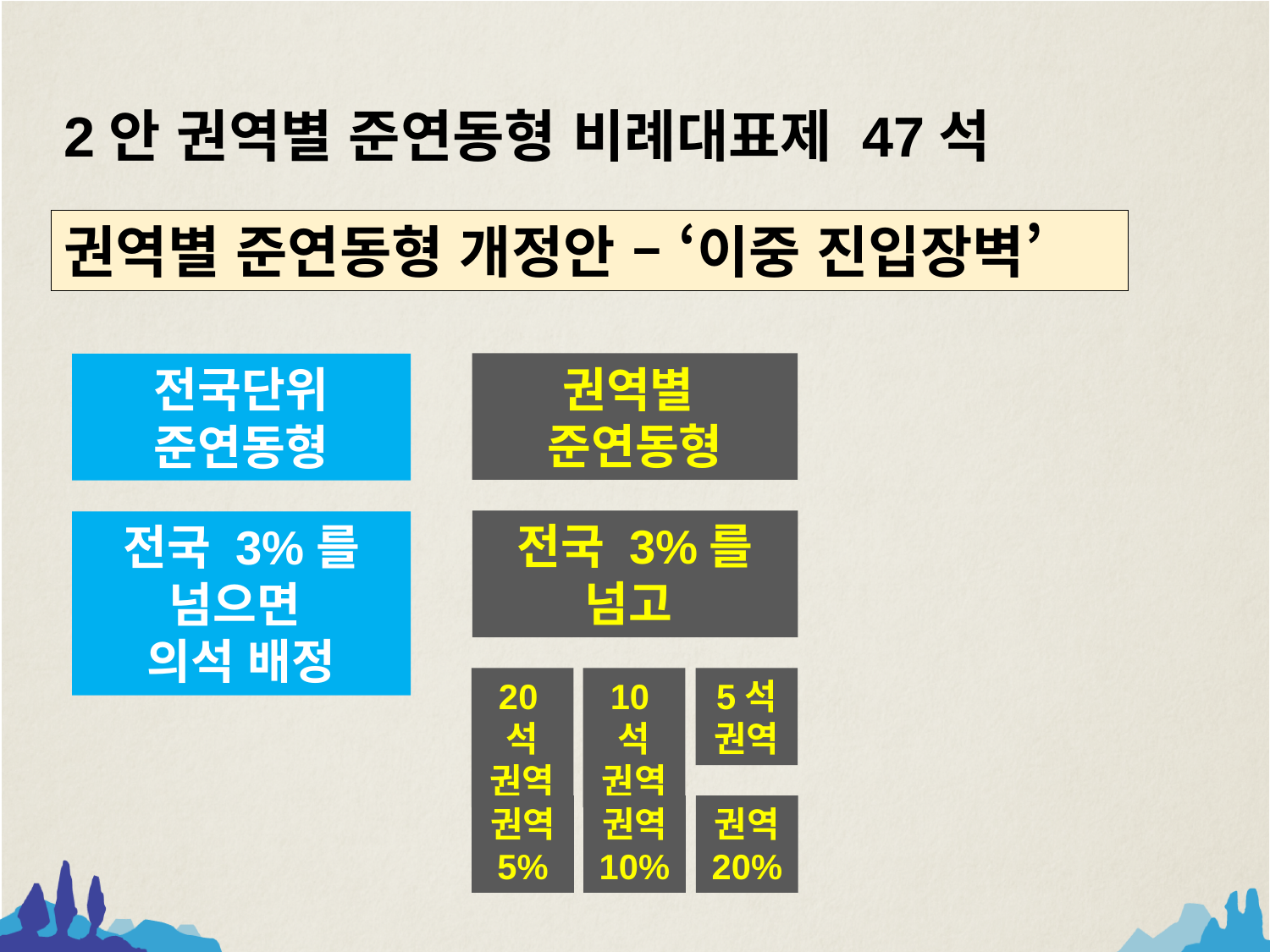

2안 권역별 준연동형 비례대표제 47석
권역별 준연동형 개정안 – ‘이중 진입장벽’
권역별
준연동형
전국 3%를 넘고
전국단위
준연동형
전국 3%를 넘으면
의석 배정
20석
권역
10석
권역
5석
권역
권역
5%
권역
10%
권역
20%